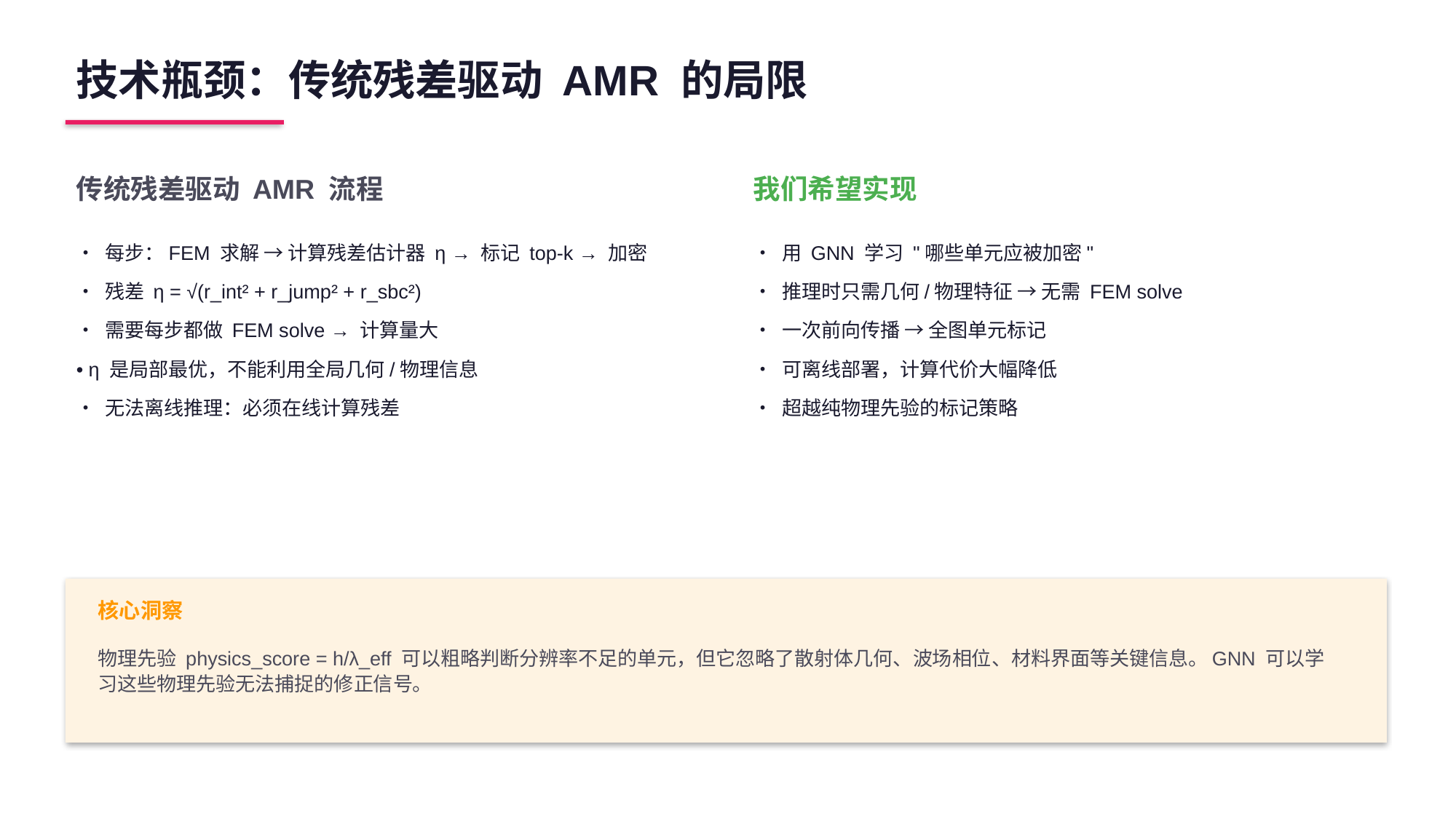

技术瓶颈：传统残差驱动 AMR 的局限

传统残差驱动 AMR 流程
我们希望实现
• 每步：FEM 求解 → 计算残差估计器 η → 标记 top-k → 加密
• 残差 η = √(r_int² + r_jump² + r_sbc²)
• 需要每步都做 FEM solve → 计算量大
• η 是局部最优，不能利用全局几何/物理信息
• 无法离线推理：必须在线计算残差
• 用 GNN 学习 "哪些单元应被加密"
• 推理时只需几何/物理特征 → 无需 FEM solve
• 一次前向传播 → 全图单元标记
• 可离线部署，计算代价大幅降低
• 超越纯物理先验的标记策略

核心洞察
物理先验 physics_score = h/λ_eff 可以粗略判断分辨率不足的单元，但它忽略了散射体几何、波场相位、材料界面等关键信息。GNN 可以学习这些物理先验无法捕捉的修正信号。